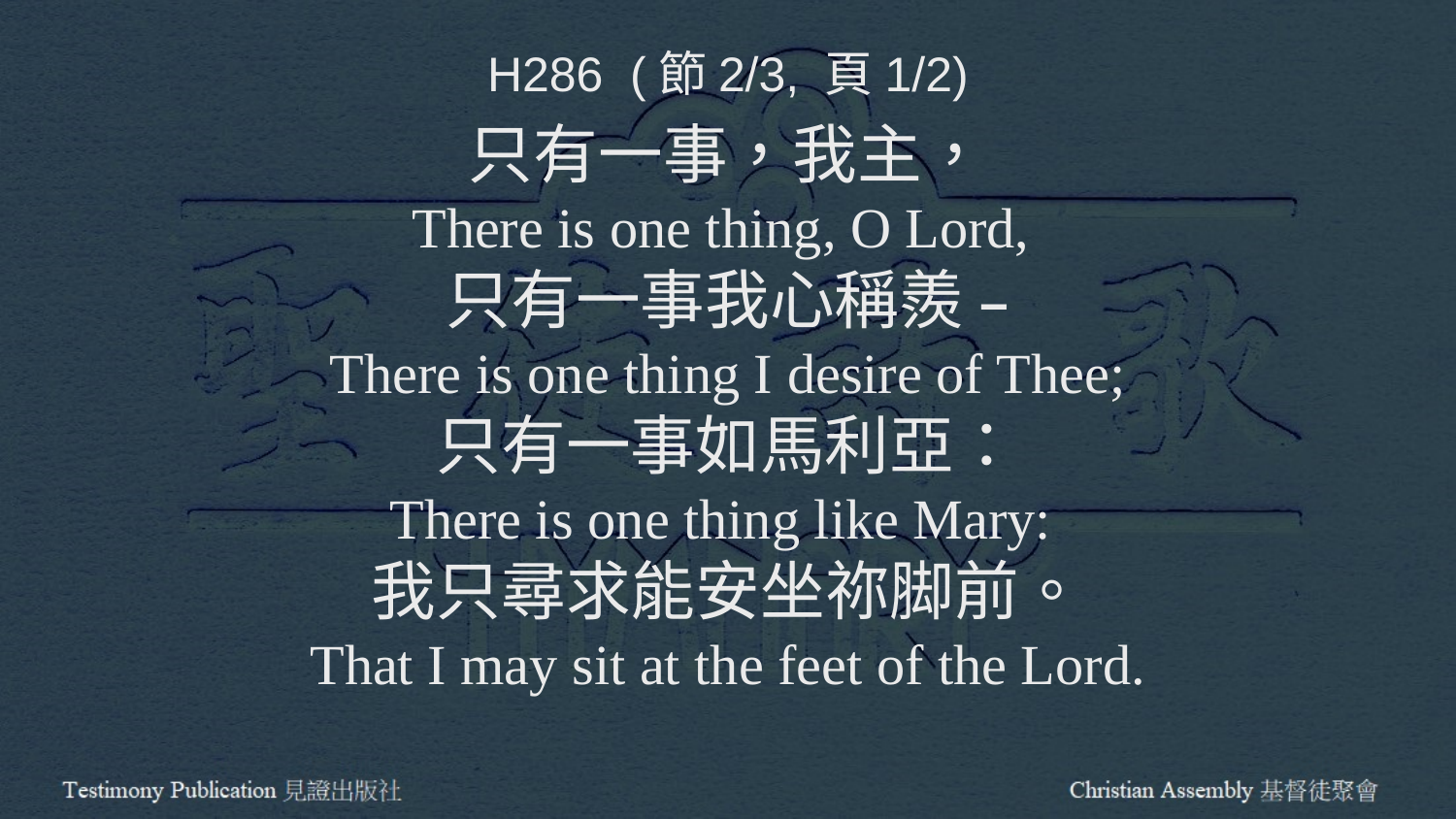

H286  (節2/3, 頁1/2)
只有一事，我主，
There is one thing, O Lord,
只有一事我心稱羨 –
There is one thing I desire of Thee;
只有一事如馬利亞：
There is one thing like Mary:
我只尋求能安坐祢脚前。
That I may sit at the feet of the Lord.